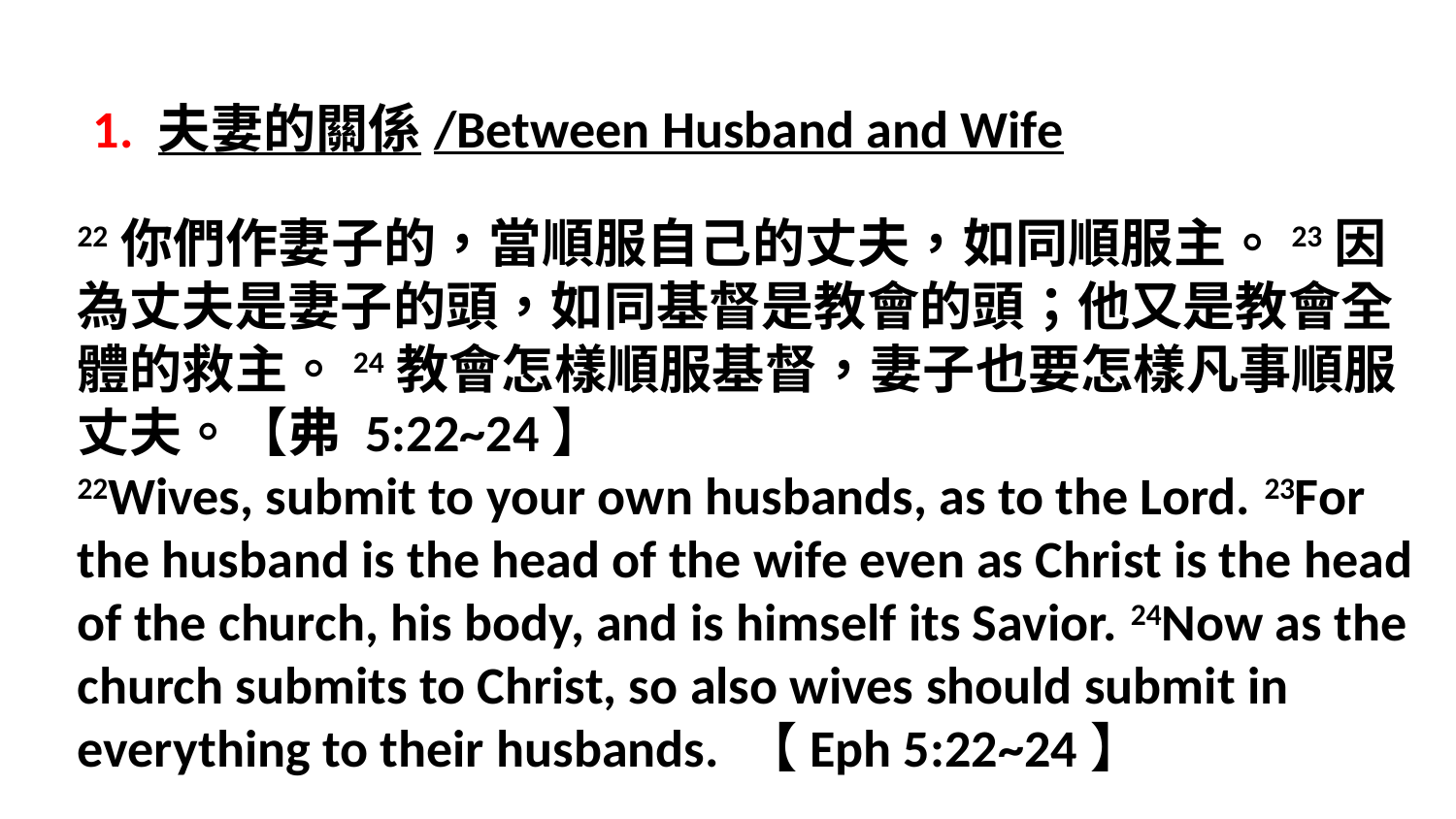

1. 夫妻的關係/Between Husband and Wife
22你們作妻子的，當順服自己的丈夫，如同順服主。23因為丈夫是妻子的頭，如同基督是教會的頭；他又是教會全體的救主。24教會怎樣順服基督，妻子也要怎樣凡事順服丈夫。【弗 5:22~24】
22Wives, submit to your own husbands, as to the Lord. 23For the husband is the head of the wife even as Christ is the head of the church, his body, and is himself its Savior. 24Now as the church submits to Christ, so also wives should submit in everything to their husbands. 【Eph 5:22~24】